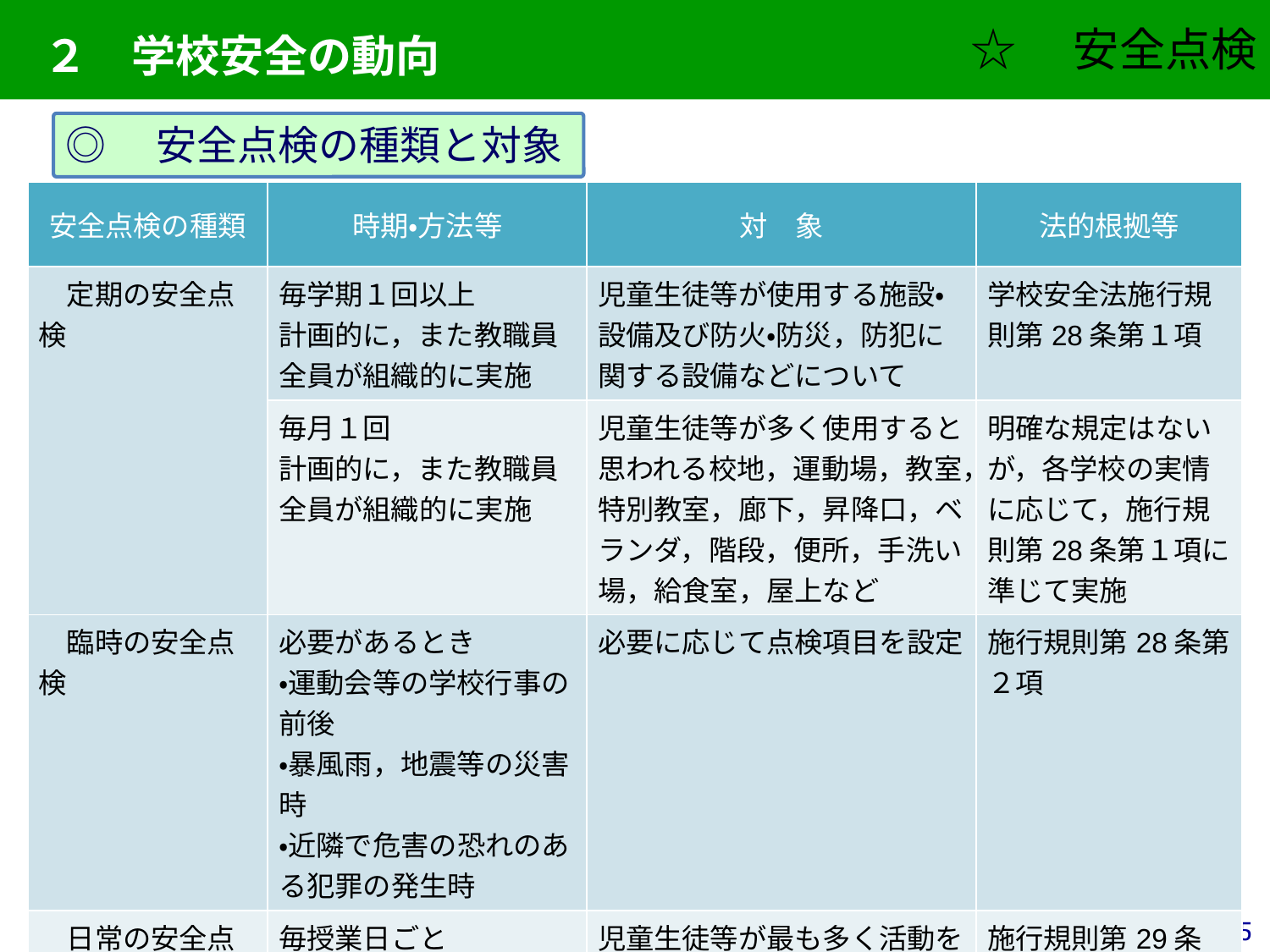

２　学校安全の動向
☆　安全点検
◎　安全点検の種類と対象

| 安全点検の種類 | 時期・方法等 | 対　象 | 法的根拠等 |
| --- | --- | --- | --- |
| 定期の安全点検 | 毎学期１回以上 計画的に，また教職員全員が組織的に実施 | 児童生徒等が使用する施設・設備及び防火・防災，防犯に関する設備などについて | 学校安全法施行規則第28条第１項 |
|  | 毎月１回 計画的に，また教職員全員が組織的に実施 | 児童生徒等が多く使用すると思われる校地，運動場，教室，特別教室，廊下，昇降口，ベランダ，階段，便所，手洗い場，給食室，屋上など | 明確な規定はないが，各学校の実情に応じて，施行規則第28条第１項に準じて実施 |
| 臨時の安全点検 | 必要があるとき ・運動会等の学校行事の前後 ・暴風雨，地震等の災害時 ・近隣で危害の恐れのある犯罪の発生時 | 必要に応じて点検項目を設定 | 施行規則第28条第２項 |
| 日常の安全点検 | 毎授業日ごと | 児童生徒等が最も多く活動を行うと思われる箇所について | 施行規則第29条 |
15